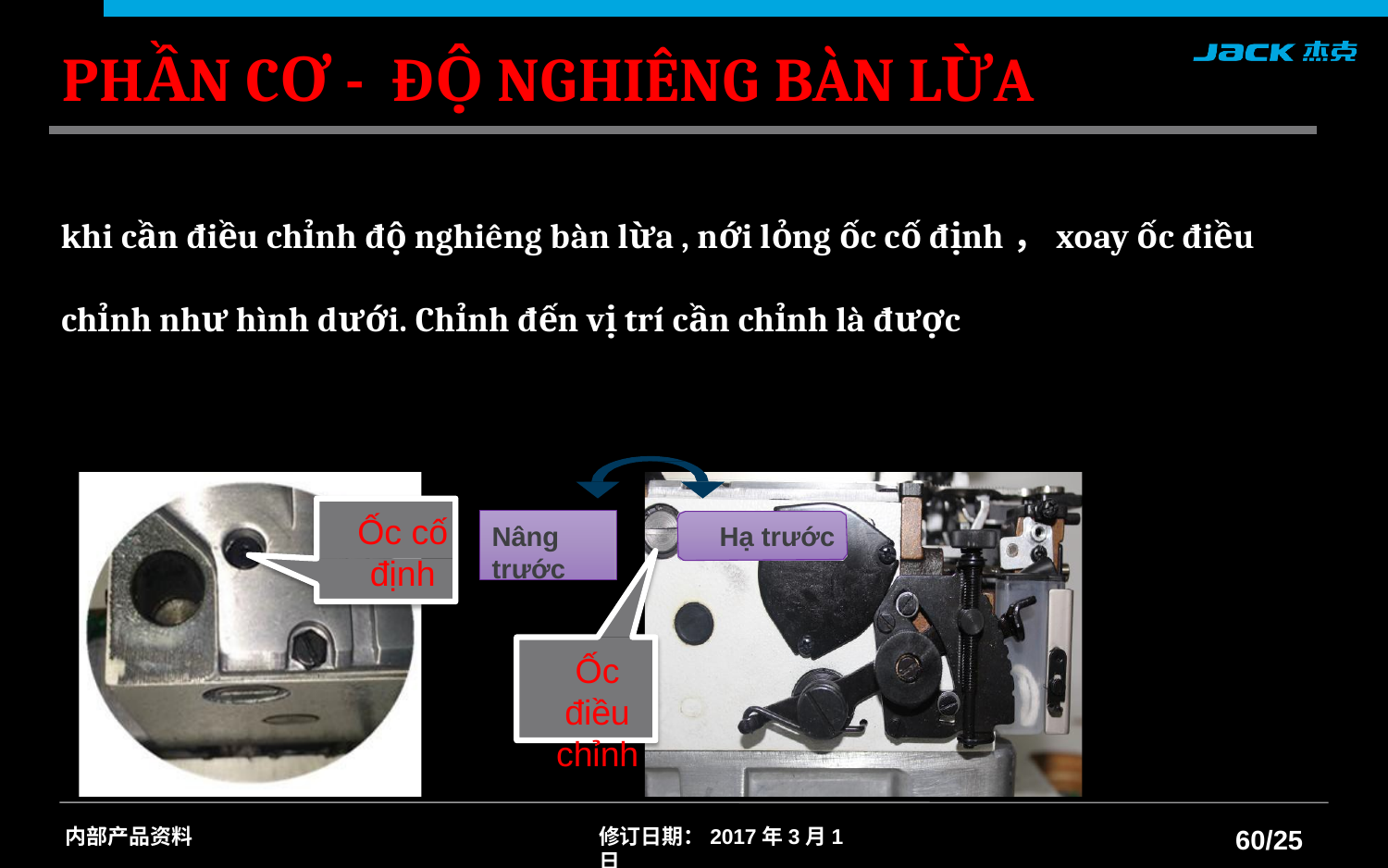

PHẦN CƠ -  ĐỘ NGHIÊNG BÀN LỪA

khi cần điều chỉnh độ nghiêng bàn lừa , nới lỏng ốc cố định，xoay ốc điều chỉnh như hình dưới. Chỉnh đến vị trí cần chỉnh là được

Ốc cố định

Nâng trước
Hạ trước

Ốc điều chỉnh

60/25
内部产品资料
修订日期：2017年3月1日